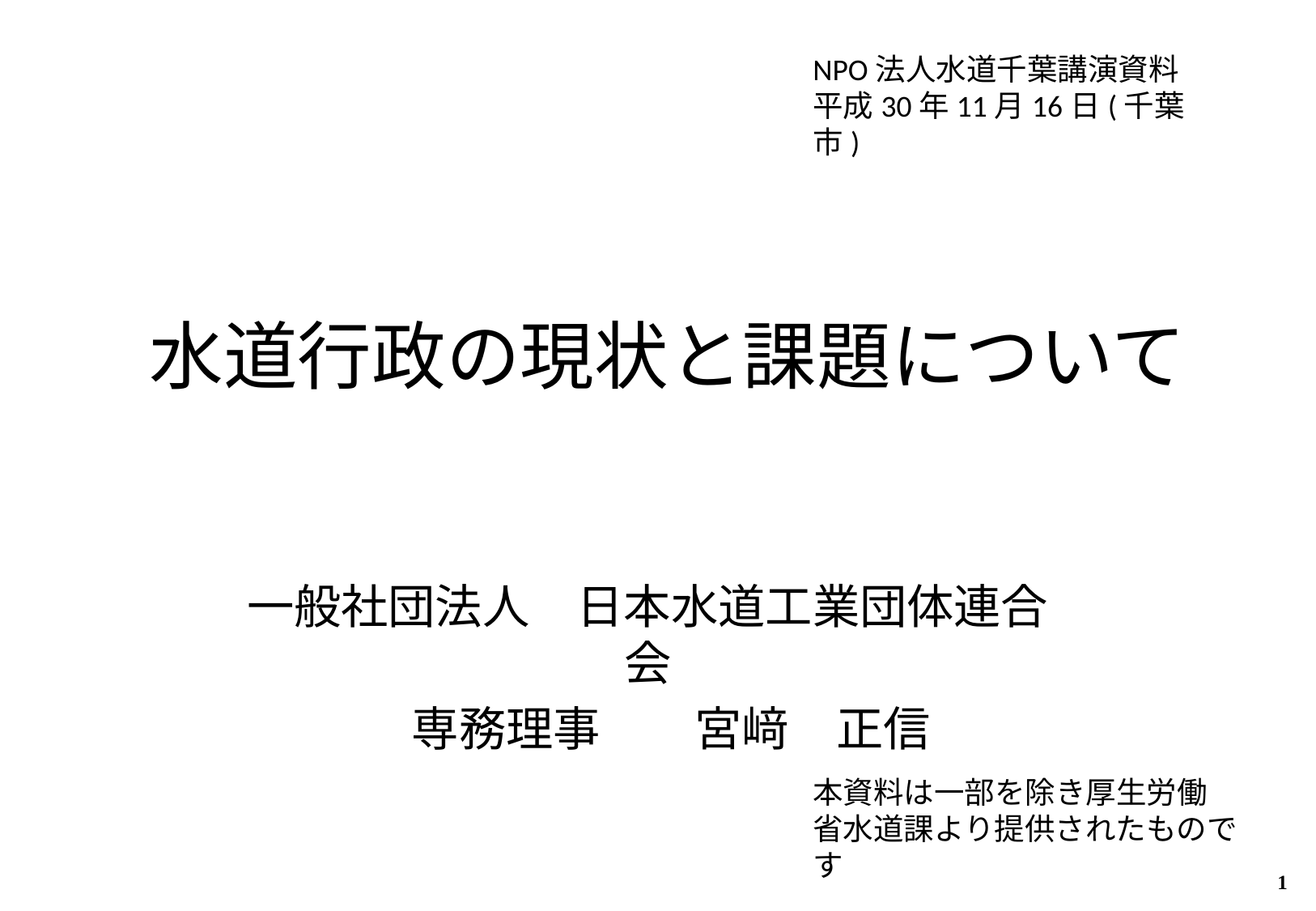

NPO法人水道千葉講演資料
平成30年11月16日(千葉市)
# 水道行政の現状と課題について
一般社団法人　日本水道工業団体連合会
　専務理事　　宮﨑　正信
本資料は一部を除き厚生労働省水道課より提供されたものです
1